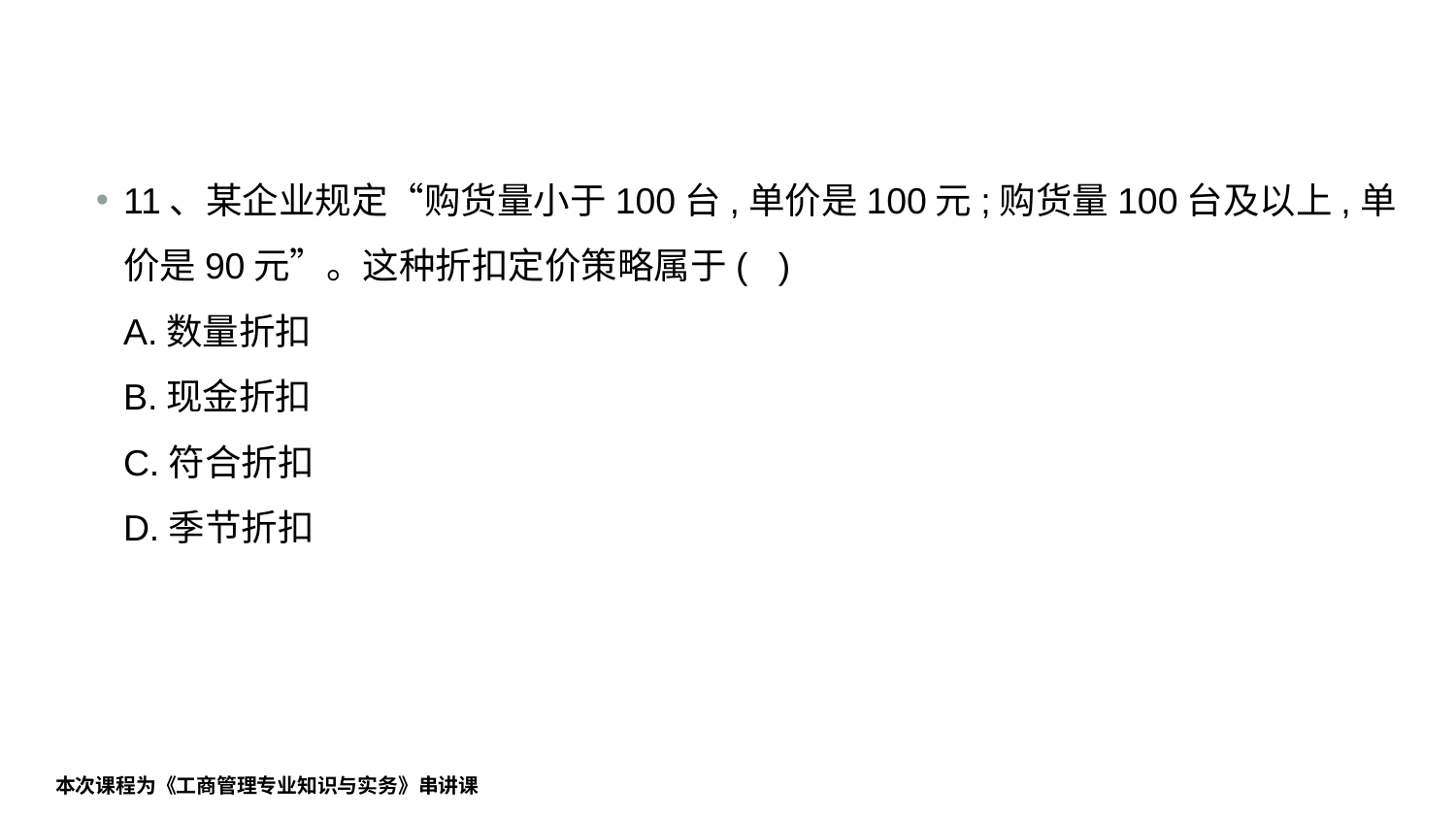

#
11、某企业规定“购货量小于100台,单价是100元;购货量100台及以上,单价是90元”。这种折扣定价策略属于(   )
A.数量折扣
B.现金折扣
C.符合折扣
D.季节折扣